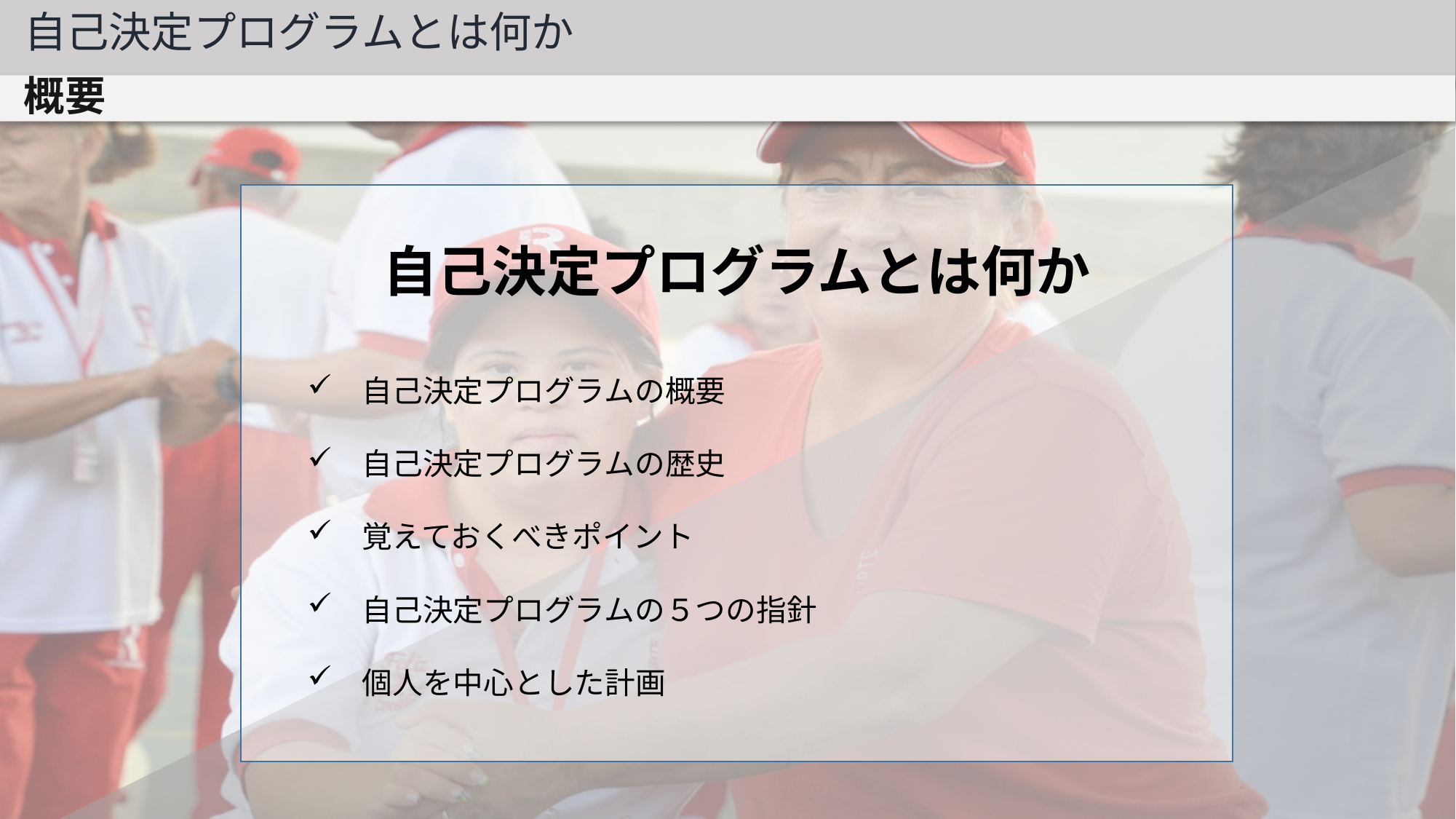

自己決定プログラムとは何か
概要

自己決定プログラムとは何か
自己決定プログラムの概要

自己決定プログラムの歴史

覚えておくべきポイント

自己決定プログラムの５つの指針

個人を中心とした計画